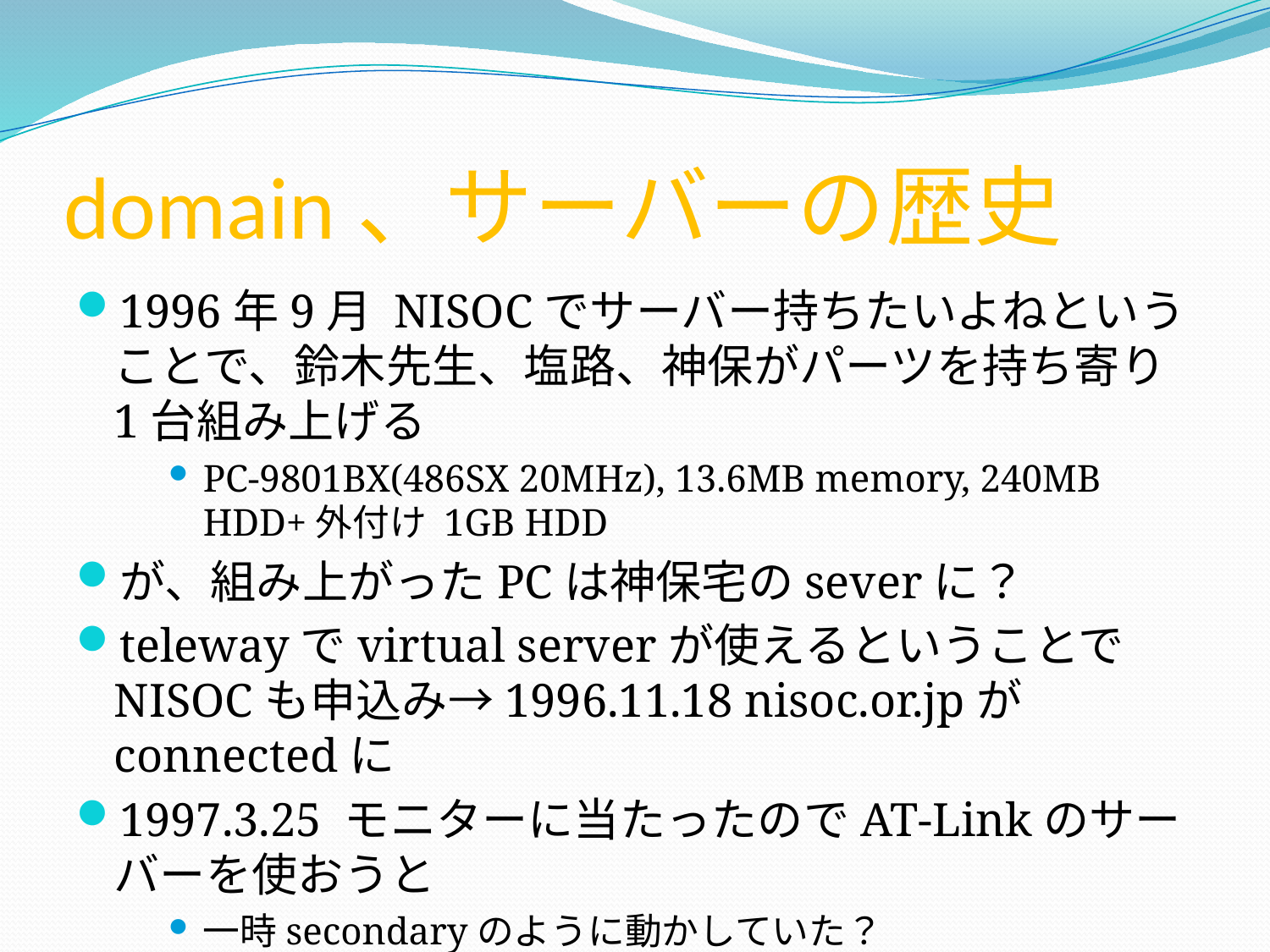

# domain、サーバーの歴史
1996年9月 NISOCでサーバー持ちたいよねということで、鈴木先生、塩路、神保がパーツを持ち寄り1台組み上げる
PC-9801BX(486SX 20MHz), 13.6MB memory, 240MB HDD+外付け 1GB HDD
が、組み上がったPCは神保宅のseverに？
telewayでvirtual serverが使えるということでNISOCも申込み→1996.11.18 nisoc.or.jpがconnectedに
1997.3.25 モニターに当たったのでAT-Linkのサーバーを使おうと
一時secondaryのように動かしていた？
飲み会で酔っ払ってrootになってhaltしたような…